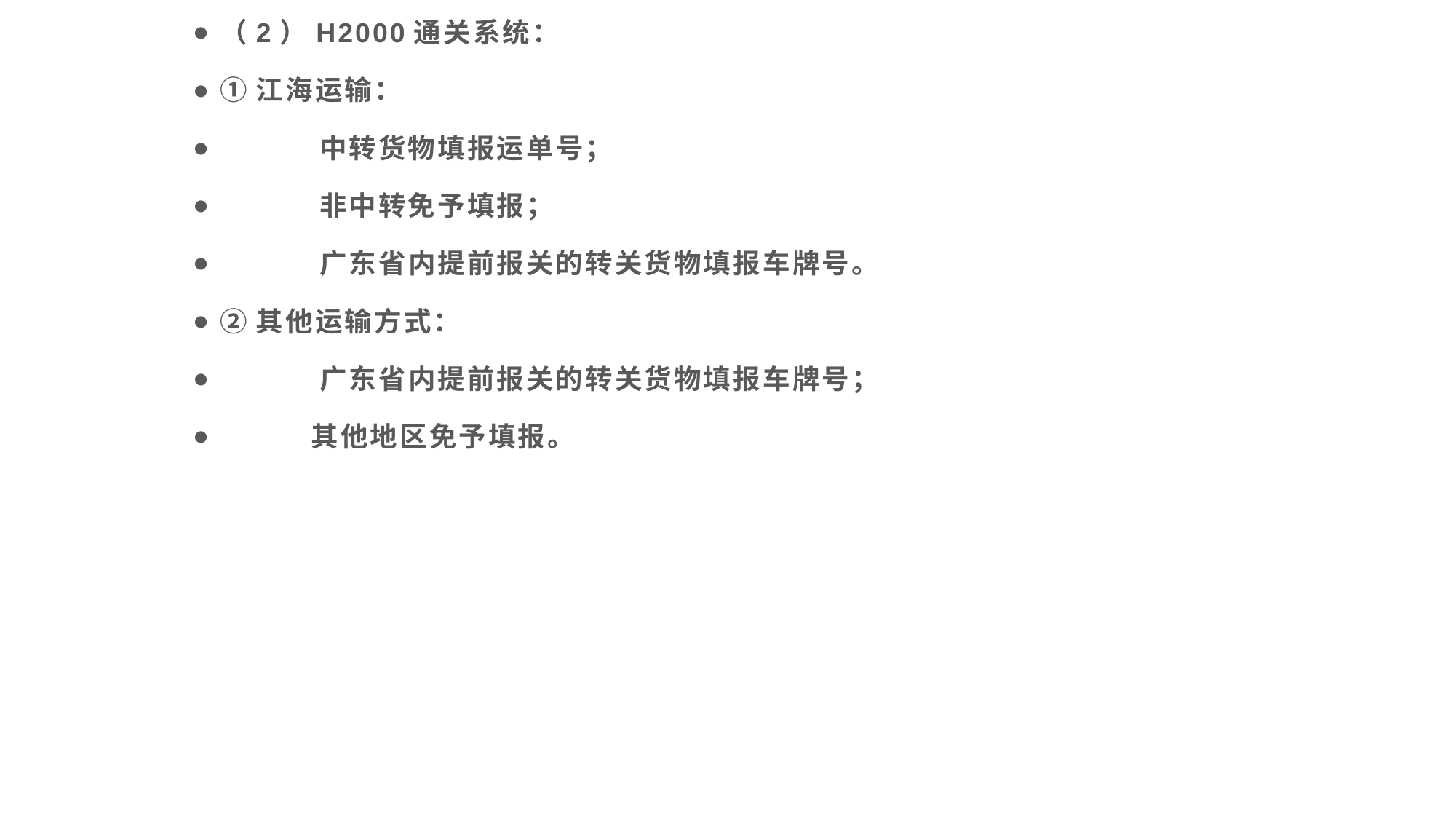

（2）H2000通关系统：
①江海运输：
           中转货物填报运单号；
           非中转免予填报；
           广东省内提前报关的转关货物填报车牌号。
②其他运输方式：
           广东省内提前报关的转关货物填报车牌号；
          其他地区免予填报。